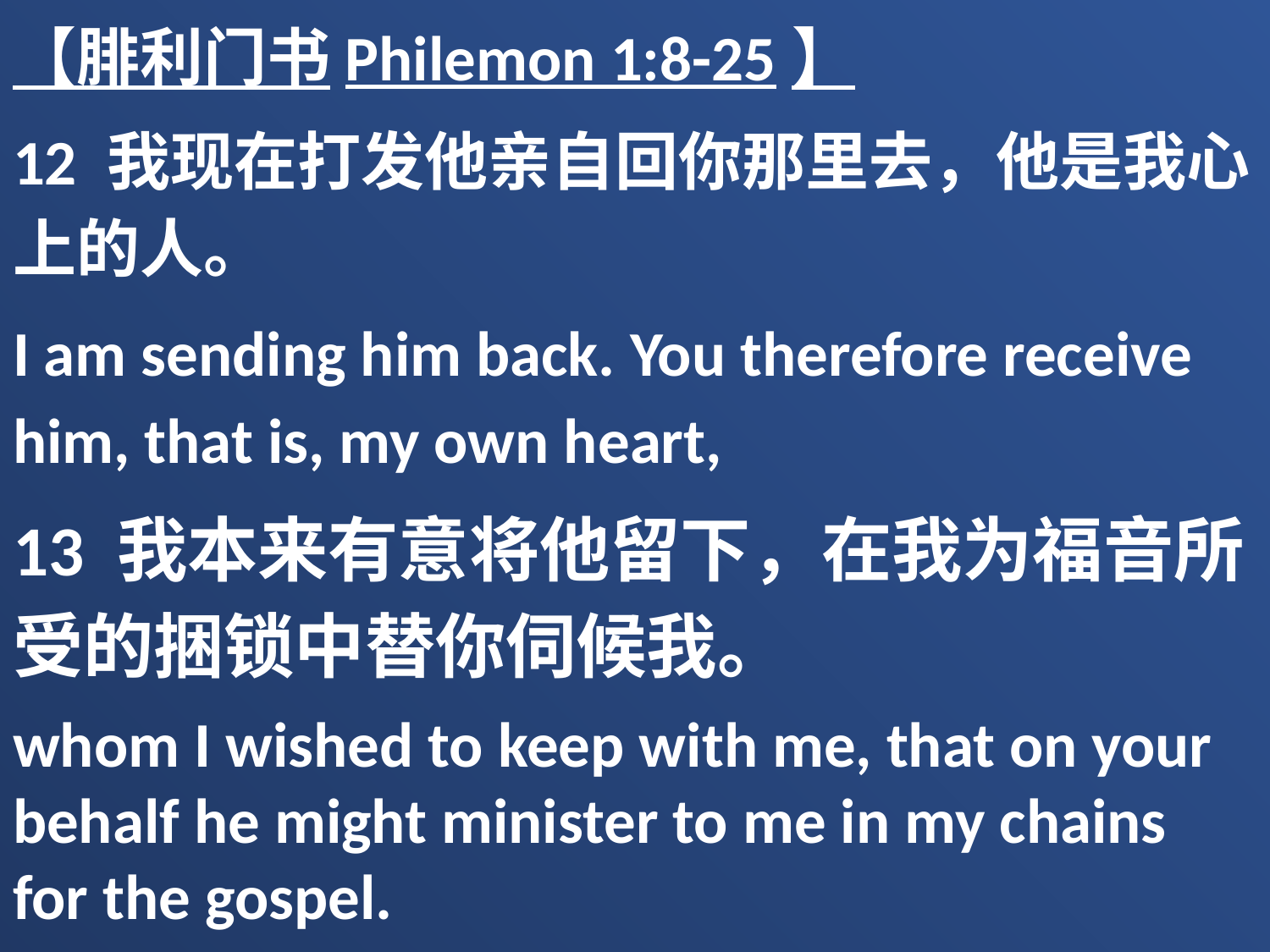

【腓利门书Philemon 1:8-25】
12 我现在打发他亲自回你那里去，他是我心上的人。
I am sending him back. You therefore receive him, that is, my own heart,
13 我本来有意将他留下，在我为福音所受的捆锁中替你伺候我。
whom I wished to keep with me, that on your behalf he might minister to me in my chains for the gospel.